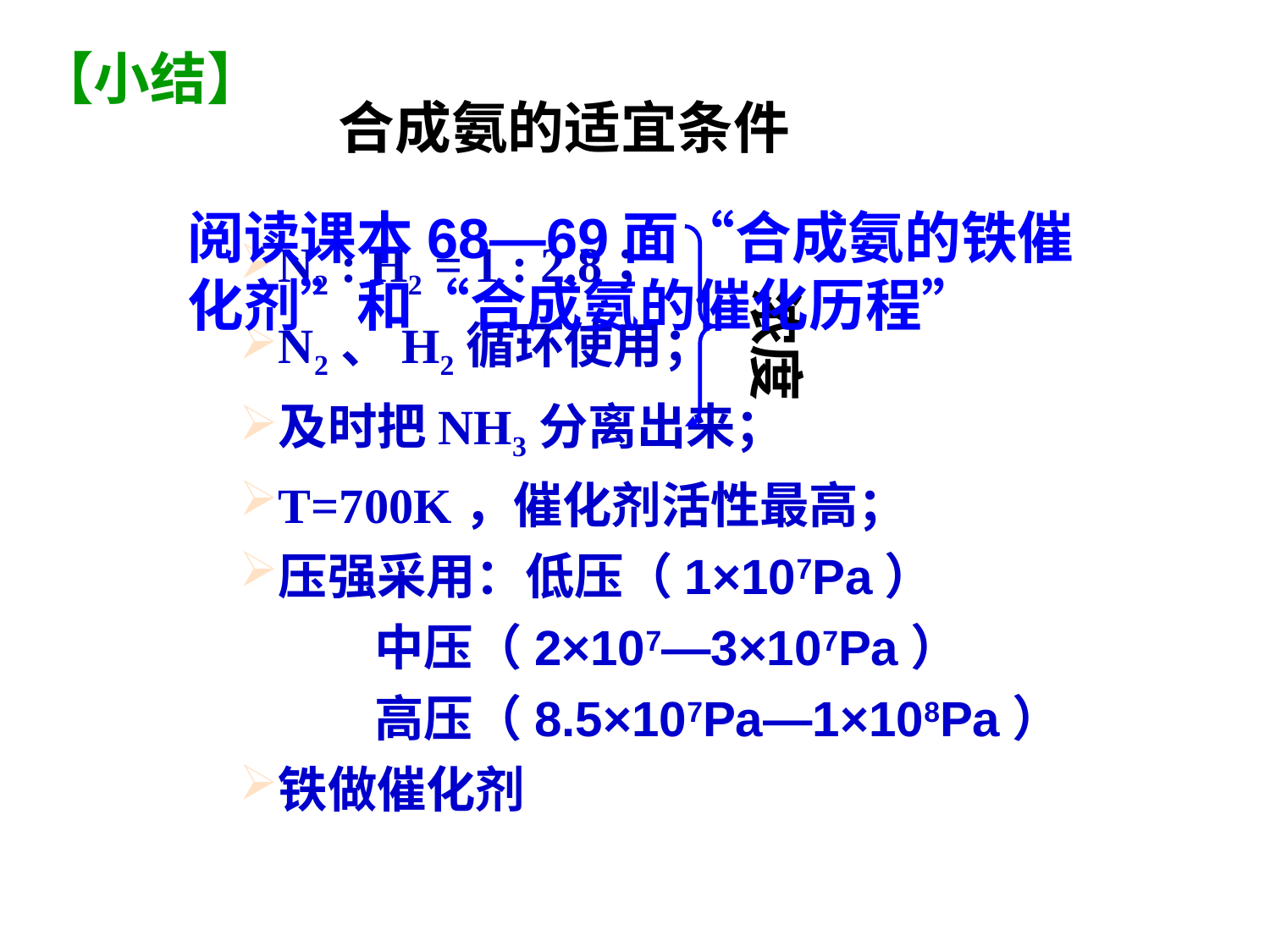

【小结】
合成氨的适宜条件
N2 : H2 = 1 : 2.8；
N2、H2循环使用；
及时把NH3分离出来；
T=700K，催化剂活性最高；
压强采用：低压（1×107Pa）
           中压（2×107—3×107Pa）
           高压（8.5×107Pa—1×108Pa）
铁做催化剂

浓度
阅读课本68—69面“合成氨的铁催化剂”和“合成氨的催化历程”